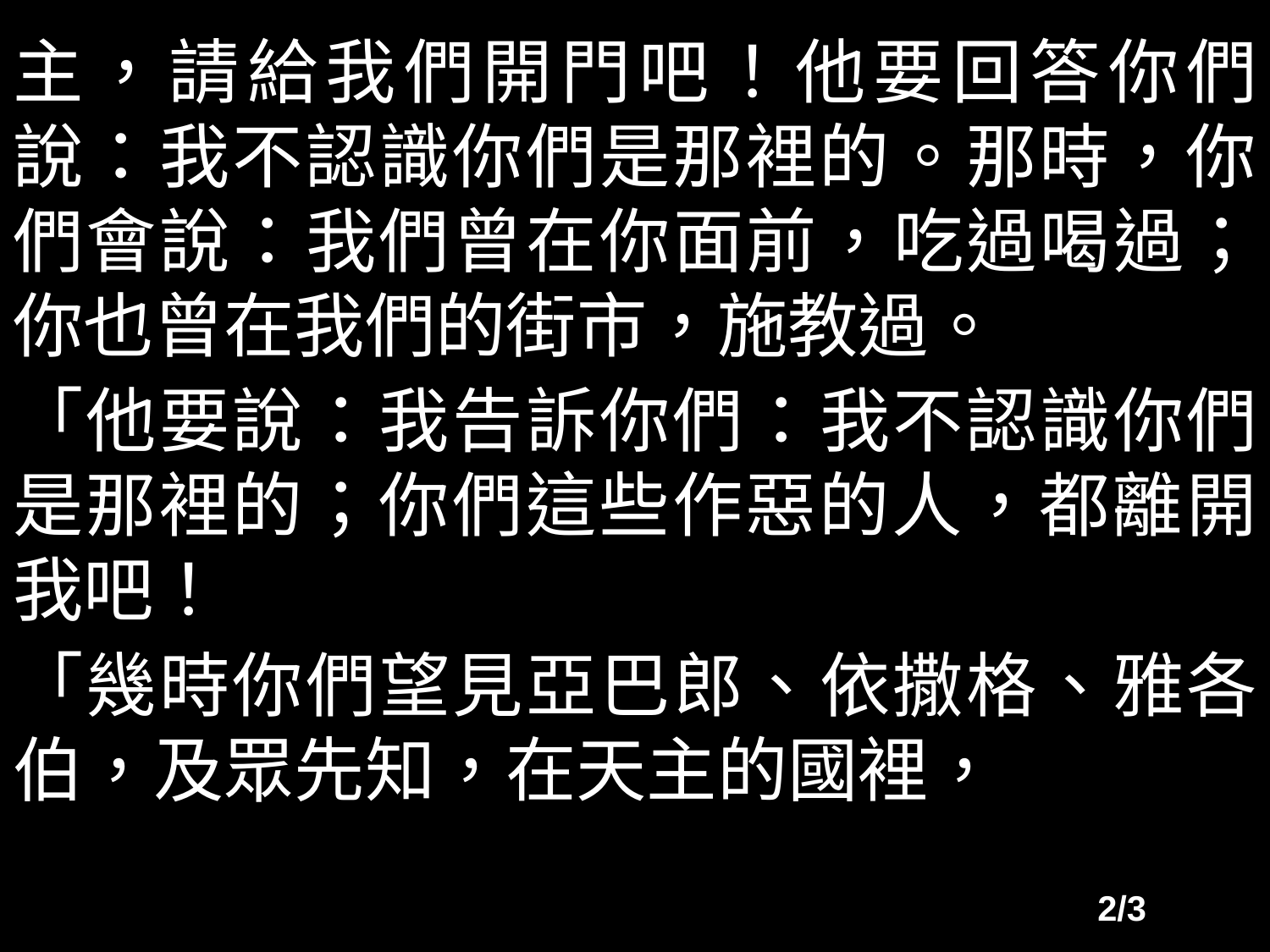

主，請給我們開門吧！他要回答你們說：我不認識你們是那裡的。那時，你們會說：我們曾在你面前，吃過喝過；你也曾在我們的街市，施教過。
「他要說：我告訴你們：我不認識你們是那裡的；你們這些作惡的人，都離開我吧！
「幾時你們望見亞巴郎、依撒格、雅各伯，及眾先知，在天主的國裡，
2/3